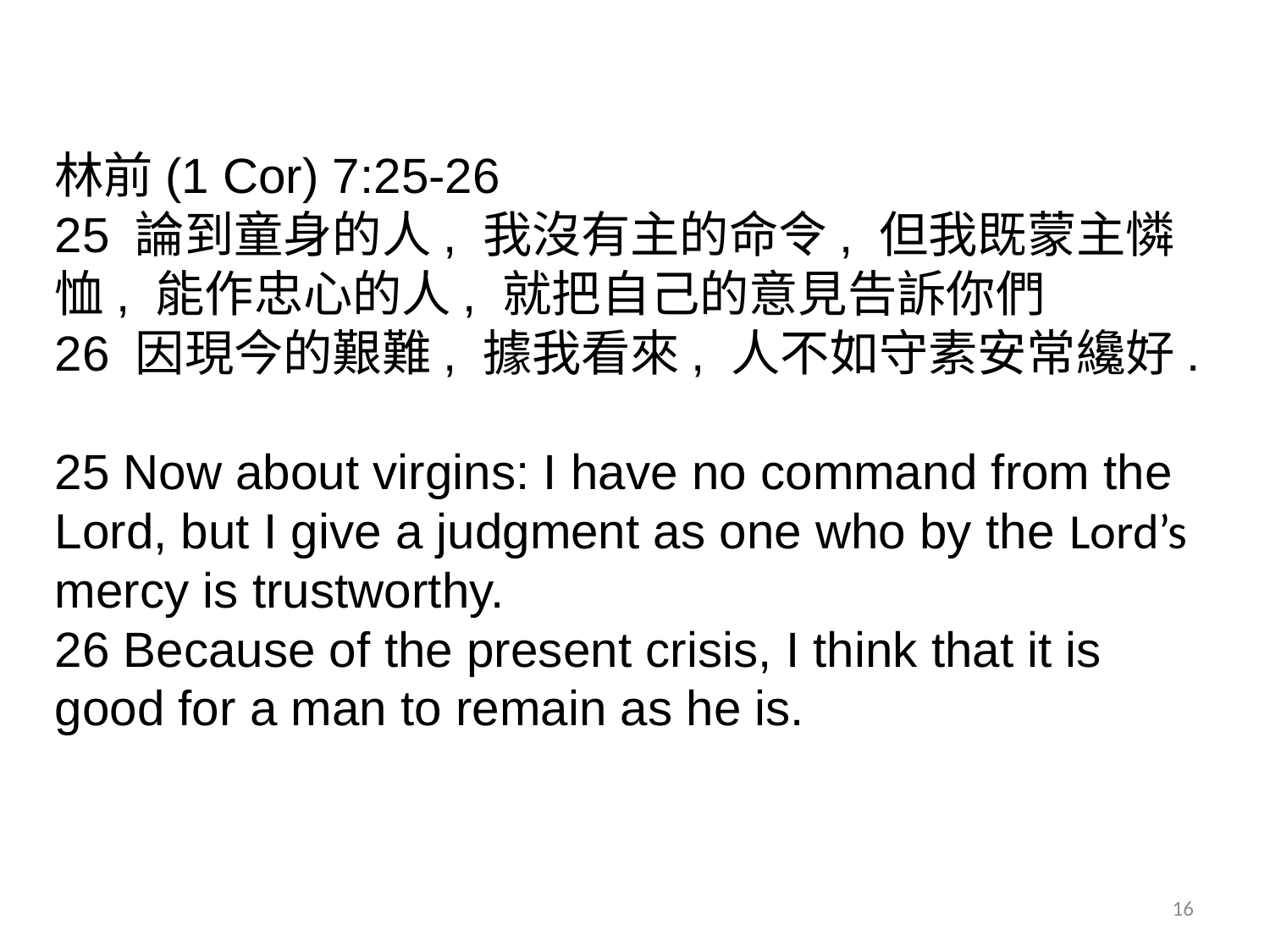

林前(1 Cor) 7:25-26
25 論到童身的人, 我沒有主的命令, 但我既蒙主憐恤, 能作忠心的人, 就把自己的意見告訴你們
26 因現今的艱難, 據我看來, 人不如守素安常纔好.

25 Now about virgins: I have no command from the Lord, but I give a judgment as one who by the Lord’s mercy is trustworthy.
26 Because of the present crisis, I think that it is good for a man to remain as he is.

16